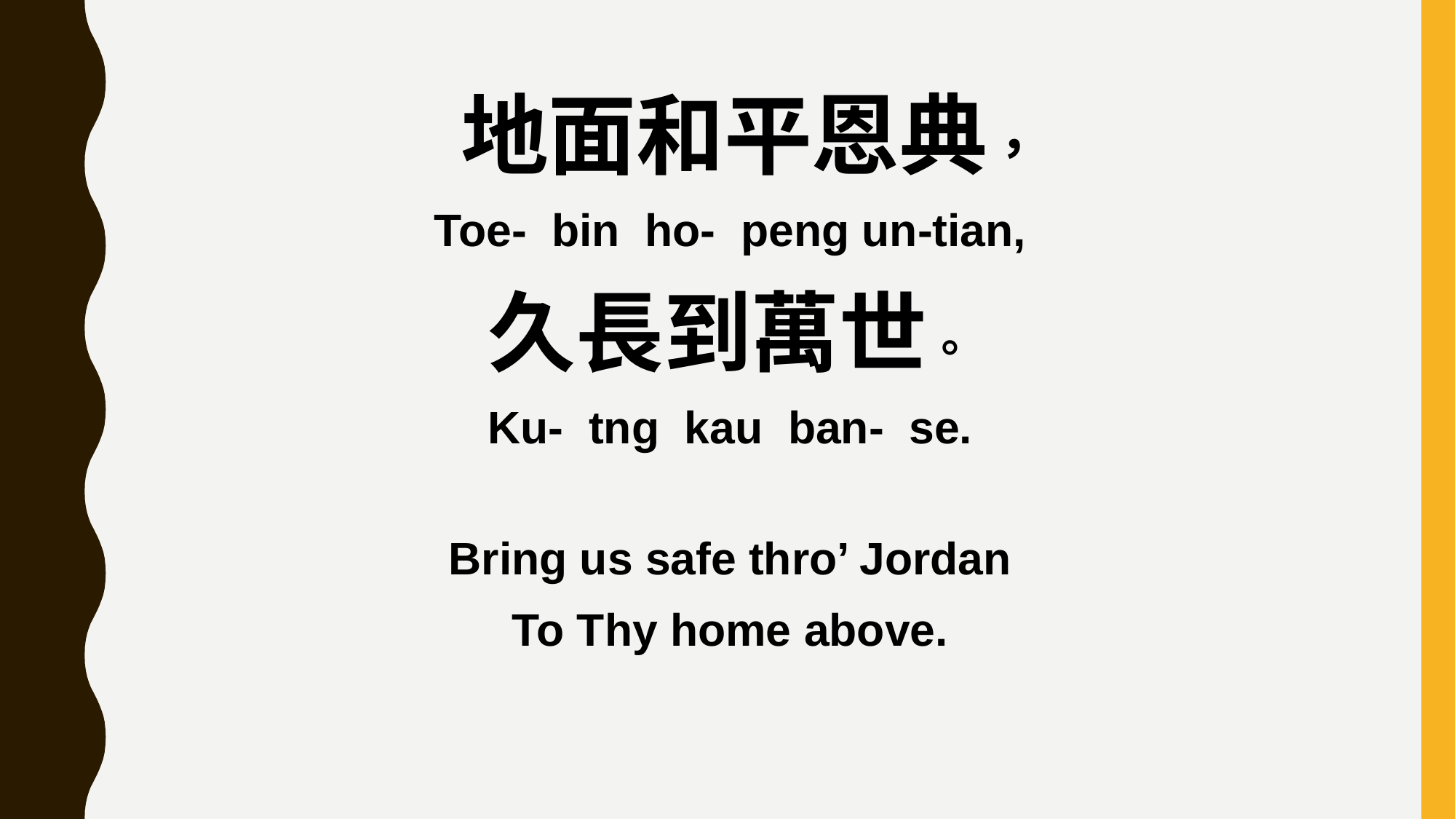

地面和平恩典，
Toe-  bin  ho-  peng un-tian,
久長到萬世。
Ku-  tng  kau  ban-  se.

Bring us safe thro’ Jordan
To Thy home above.